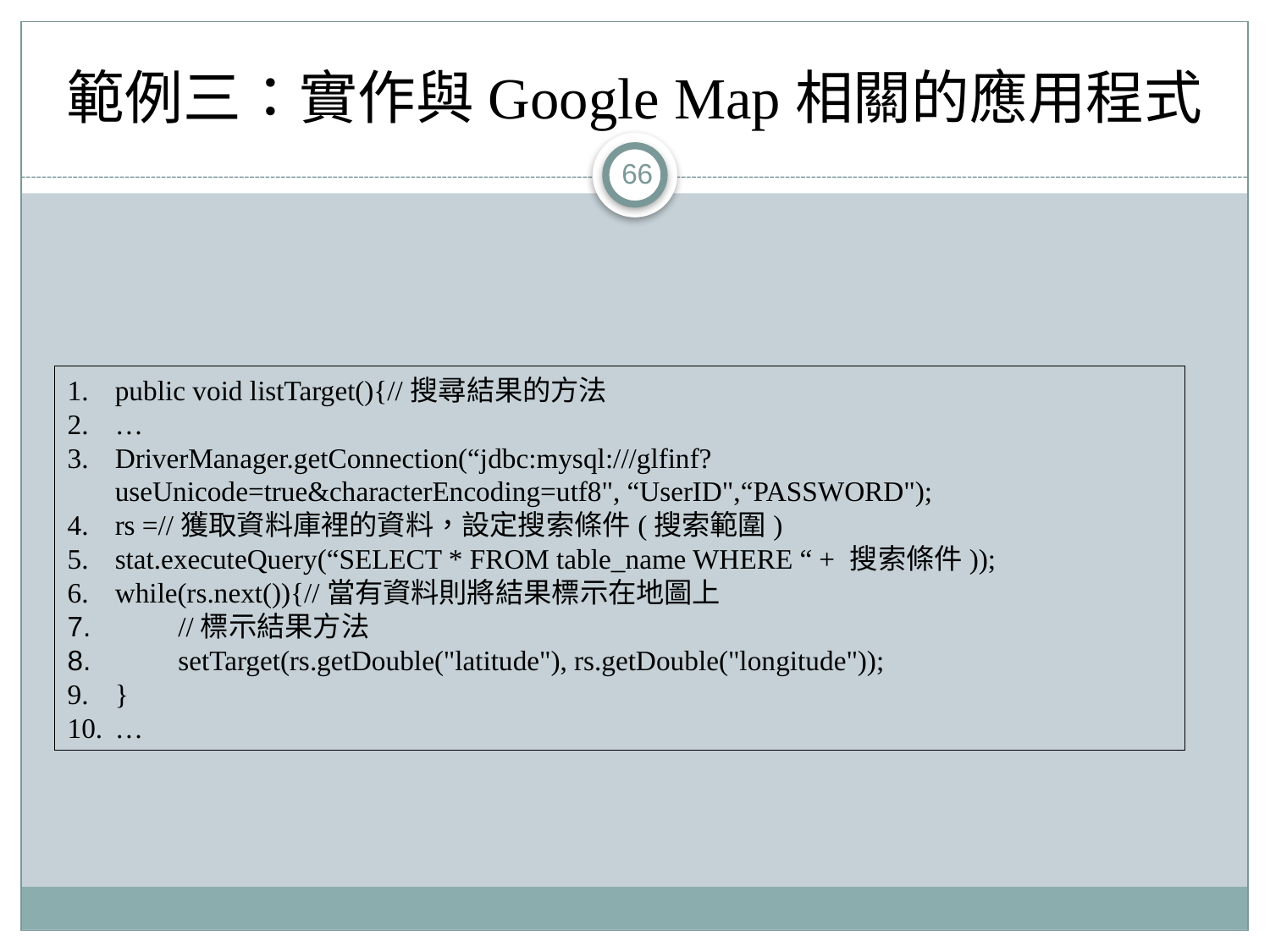

# 範例三：實作與Google Map相關的應用程式
66

public void listTarget(){//搜尋結果的方法
…
DriverManager.getConnection(“jdbc:mysql:///glfinf?useUnicode=true&characterEncoding=utf8", “UserID",“PASSWORD");
rs =//獲取資料庫裡的資料，設定搜索條件(搜索範圍)
stat.executeQuery(“SELECT * FROM table_name WHERE “ + 搜索條件));
while(rs.next()){//當有資料則將結果標示在地圖上
　　//標示結果方法
　　setTarget(rs.getDouble("latitude"), rs.getDouble("longitude"));
}
…